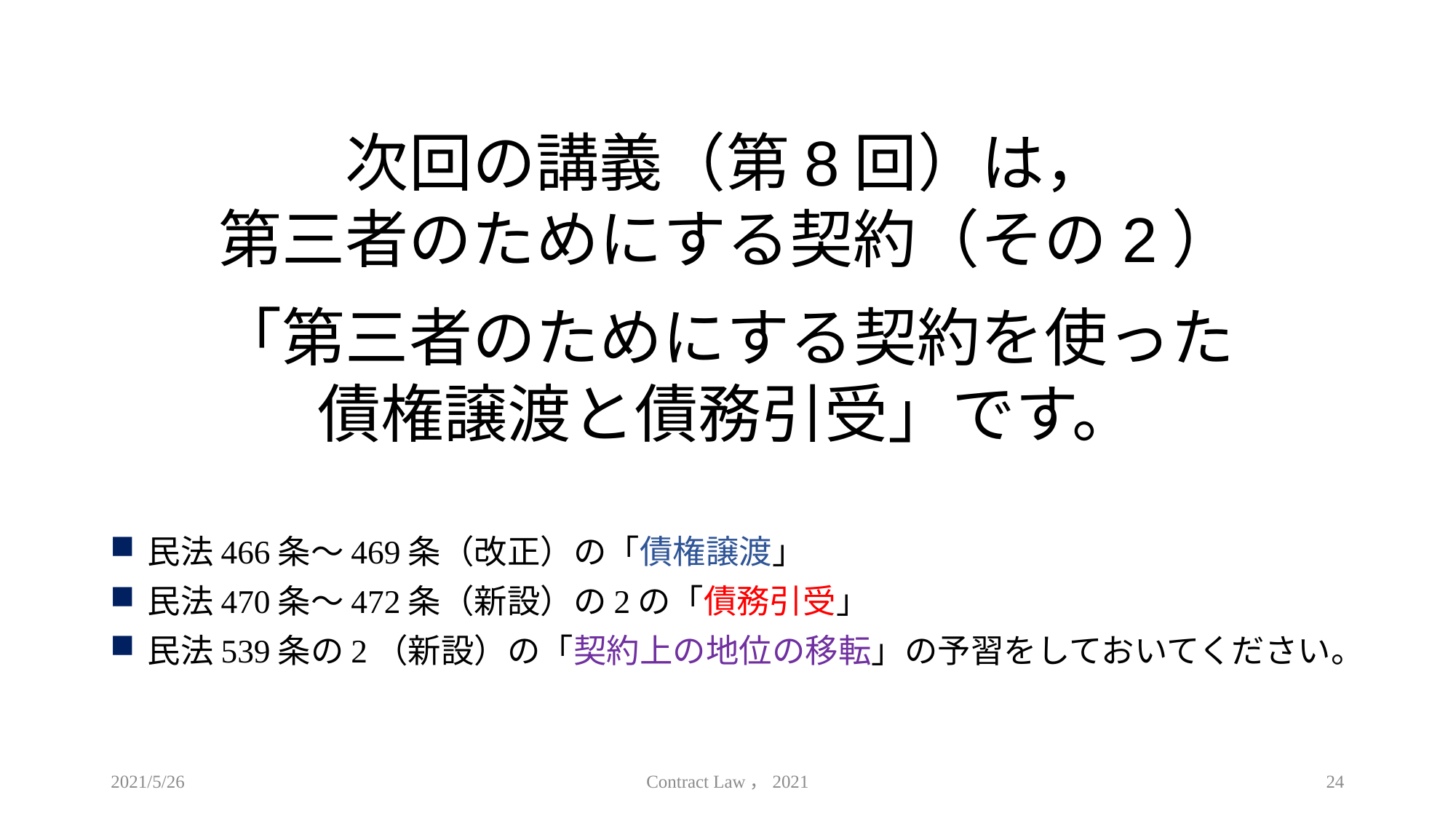

# 次回の講義（第8回）は， 第三者のためにする契約（その2） 「第三者のためにする契約を使った 債権譲渡と債務引受」です。
民法466条～469条（改正）の「債権譲渡」
民法470条～472条（新設）の2の「債務引受」
民法539条の2（新設）の「契約上の地位の移転」の予習をしておいてください。
2021/5/26
Contract Law，2021
24